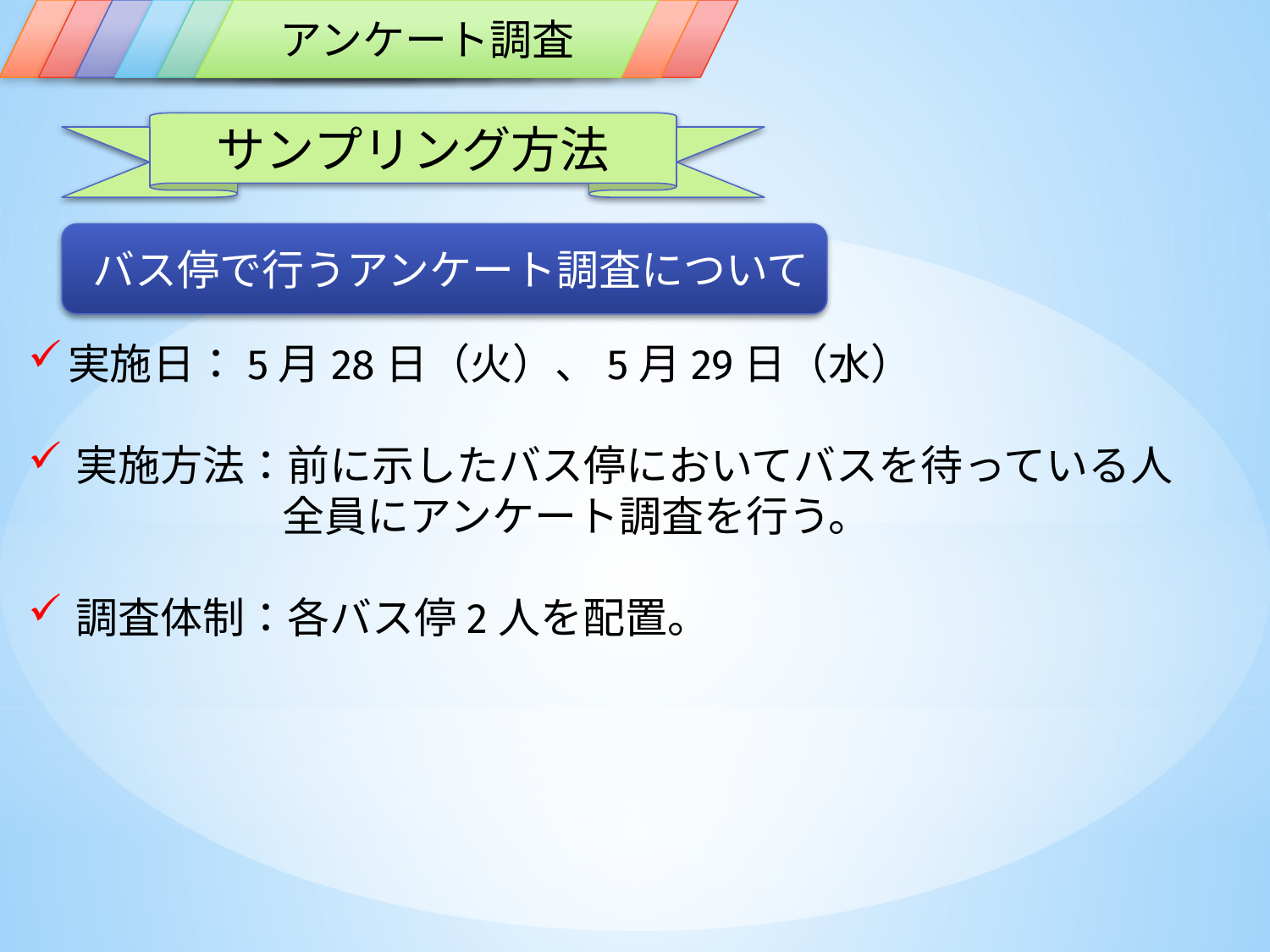

背景
問題提起
目標
現状
現地調査
アンケート調査
予備調査
参考文献

サンプリング方法

バス停で行うアンケート調査について
実施日：5月28日（火）、5月29日（水）

実施方法：前に示したバス停においてバスを待っている人
　　　　　　全員にアンケート調査を行う。

調査体制：各バス停2人を配置。